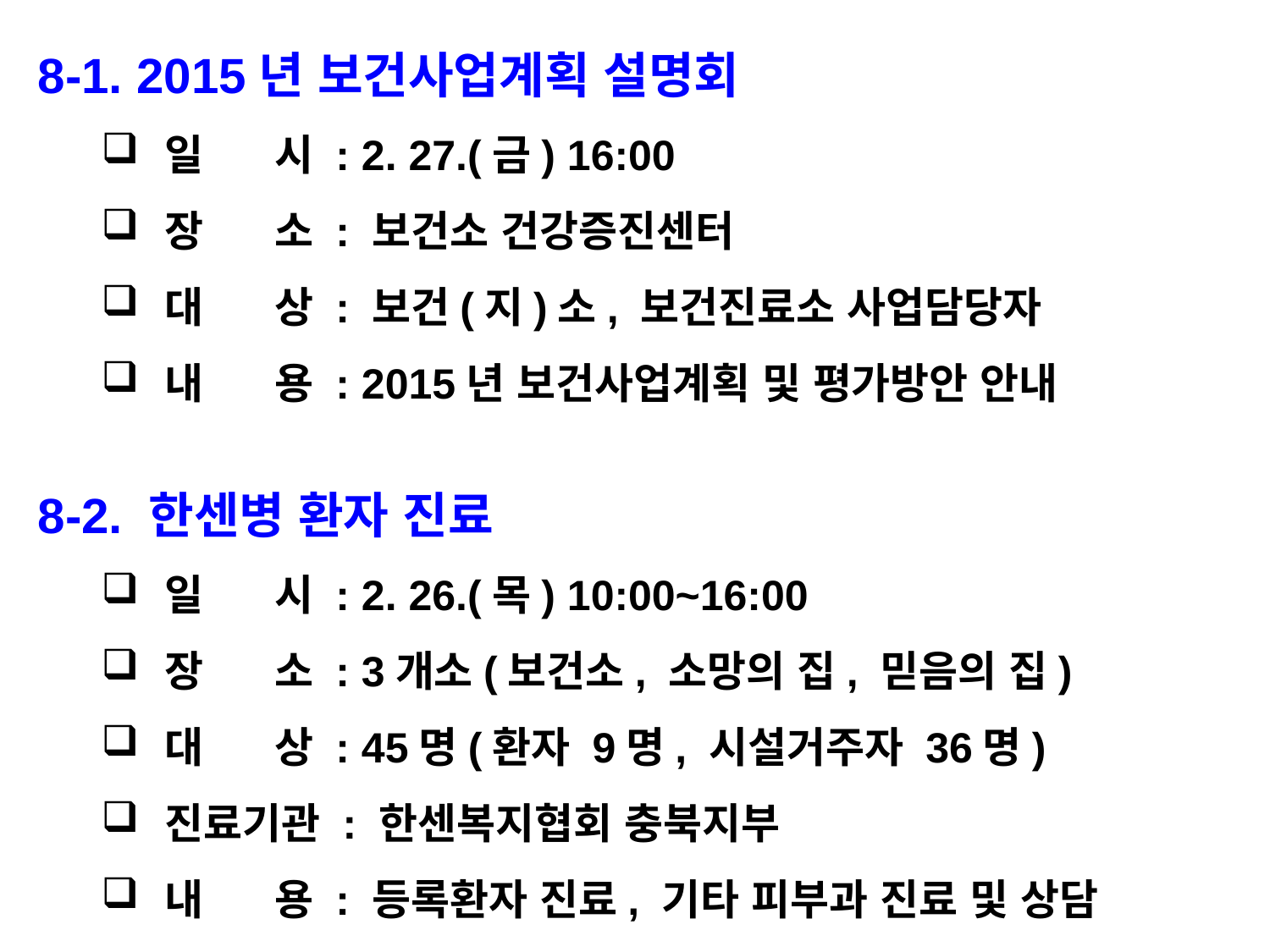

8-1. 2015년 보건사업계획 설명회
일      시 : 2. 27.(금) 16:00
장      소 : 보건소 건강증진센터
대      상 : 보건(지)소, 보건진료소 사업담당자
내      용 : 2015년 보건사업계획 및 평가방안 안내
8-2. 한센병 환자 진료
일      시 : 2. 26.(목) 10:00~16:00
장      소 : 3개소(보건소, 소망의 집, 믿음의 집)
대      상 : 45명(환자 9명, 시설거주자 36명)
진료기관 : 한센복지협회 충북지부
내      용 : 등록환자 진료, 기타 피부과 진료 및 상담